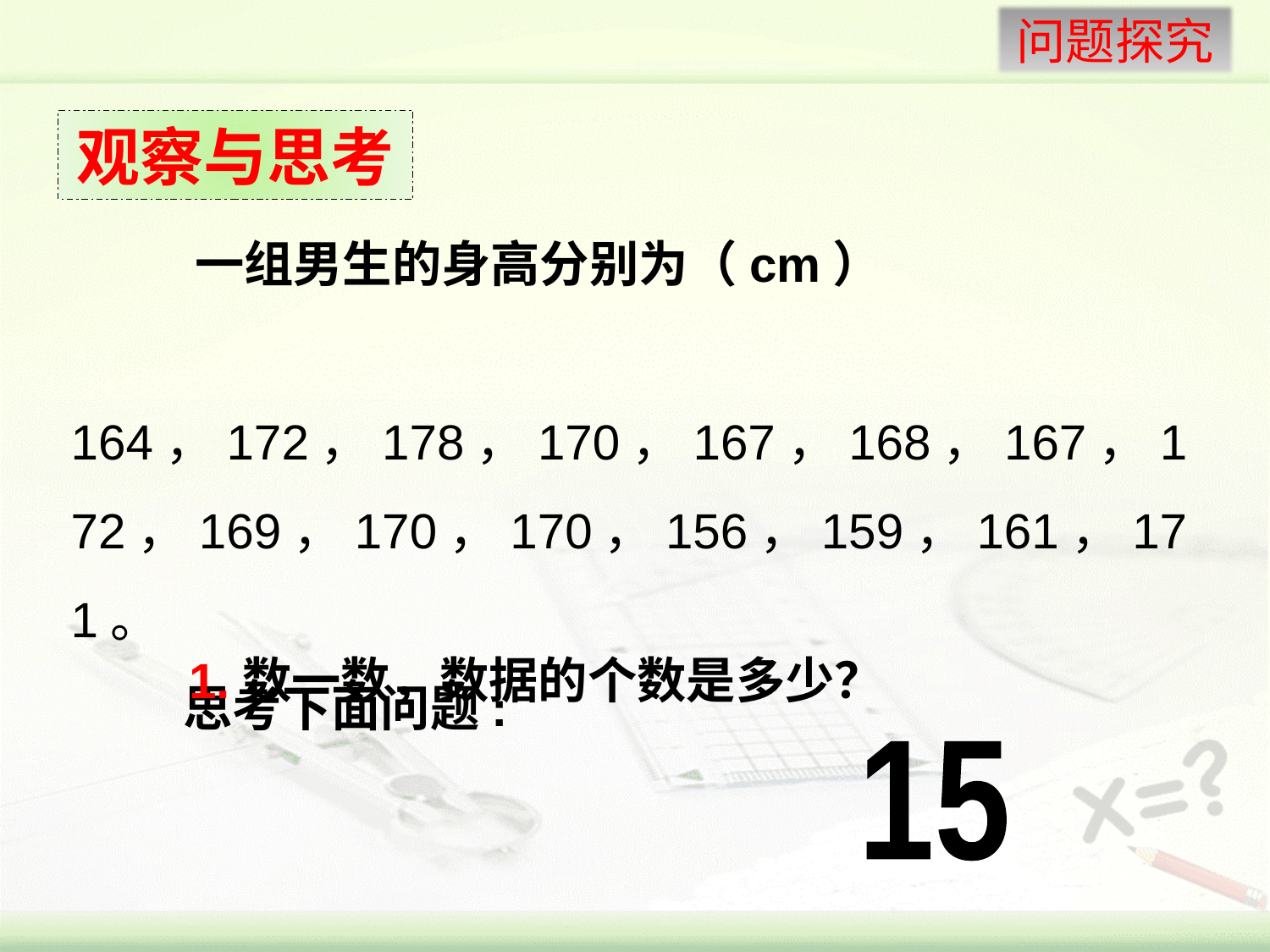

观察与思考
          一组男生的身高分别为（cm）
         164，172，178，170，167，168，167，172，169，170，170，156，159，161，171。
         思考下面问题:
1.数一数，数据的个数是多少？
15